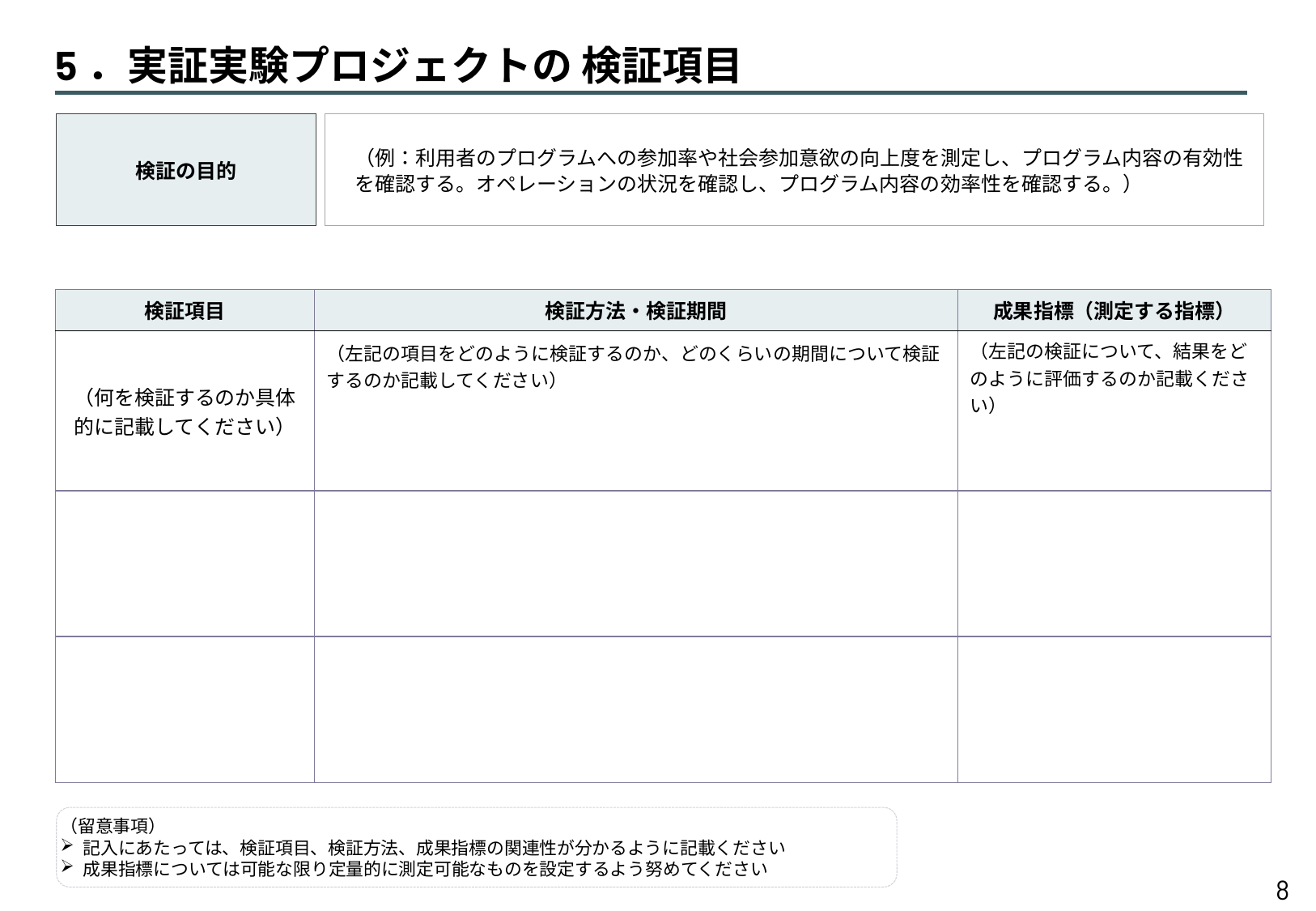

# 5．実証実験プロジェクトの 検証項目
（例：利用者のプログラムへの参加率や社会参加意欲の向上度を測定し、プログラム内容の有効性を確認する。オペレーションの状況を確認し、プログラム内容の効率性を確認する。）
検証の目的
| 検証項目 | 検証方法・検証期間 | 成果指標（測定する指標） |
| --- | --- | --- |
| （何を検証するのか具体的に記載してください） | （左記の項目をどのように検証するのか、どのくらいの期間について検証するのか記載してください） | （左記の検証について、結果をどのように評価するのか記載ください） |
|  |  |  |
|  |  |  |
（留意事項）
記入にあたっては、検証項目、検証方法、成果指標の関連性が分かるように記載ください
成果指標については可能な限り定量的に測定可能なものを設定するよう努めてください
8